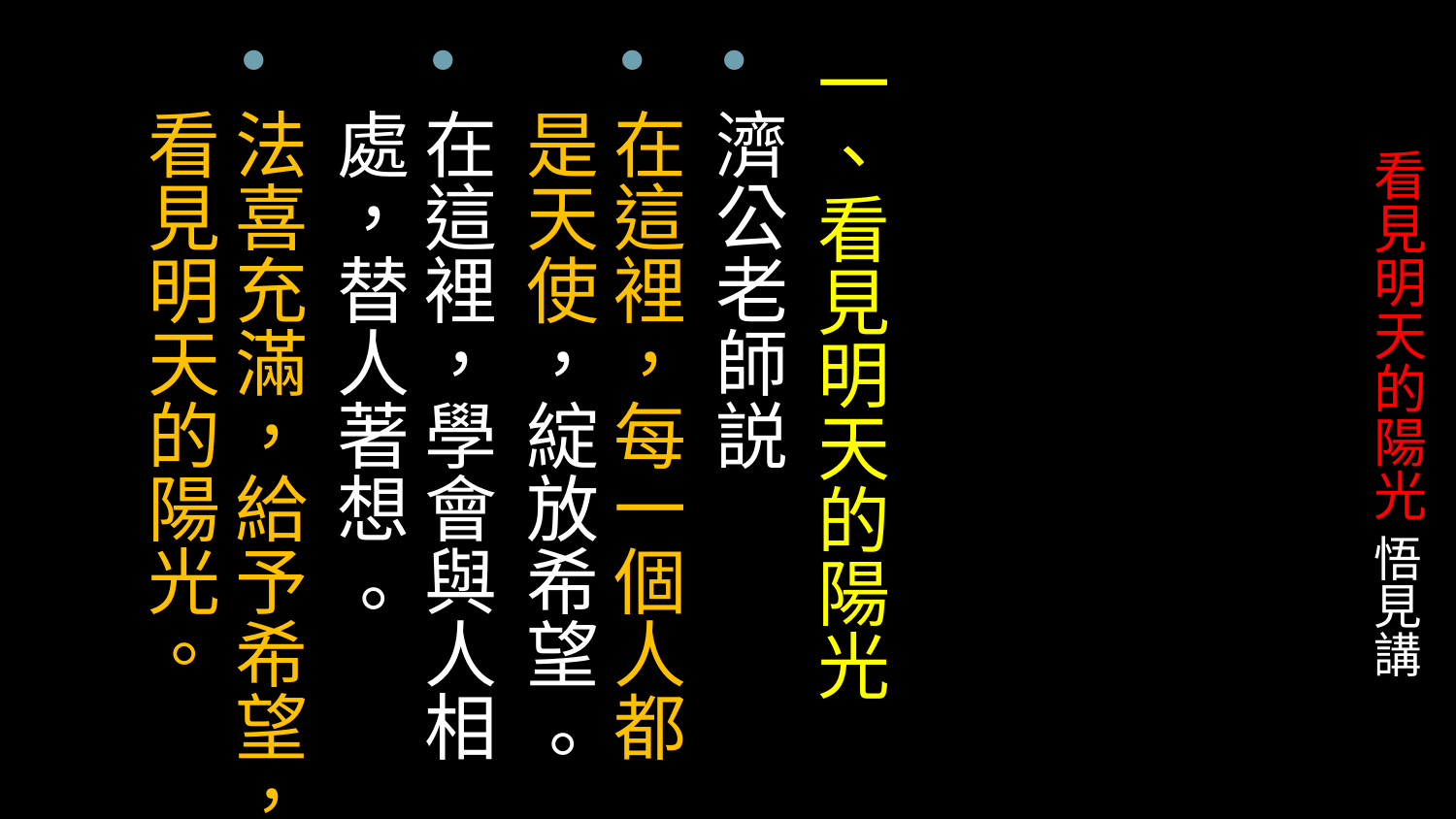

一、看見明天的陽光
濟公老師説
在這裡，每一個人都是天使，綻放希望 。
在這裡，學會與人相處，替人著想 。
法喜充滿，給予希望，看見明天的陽光。

# 看見明天的陽光 悟見講